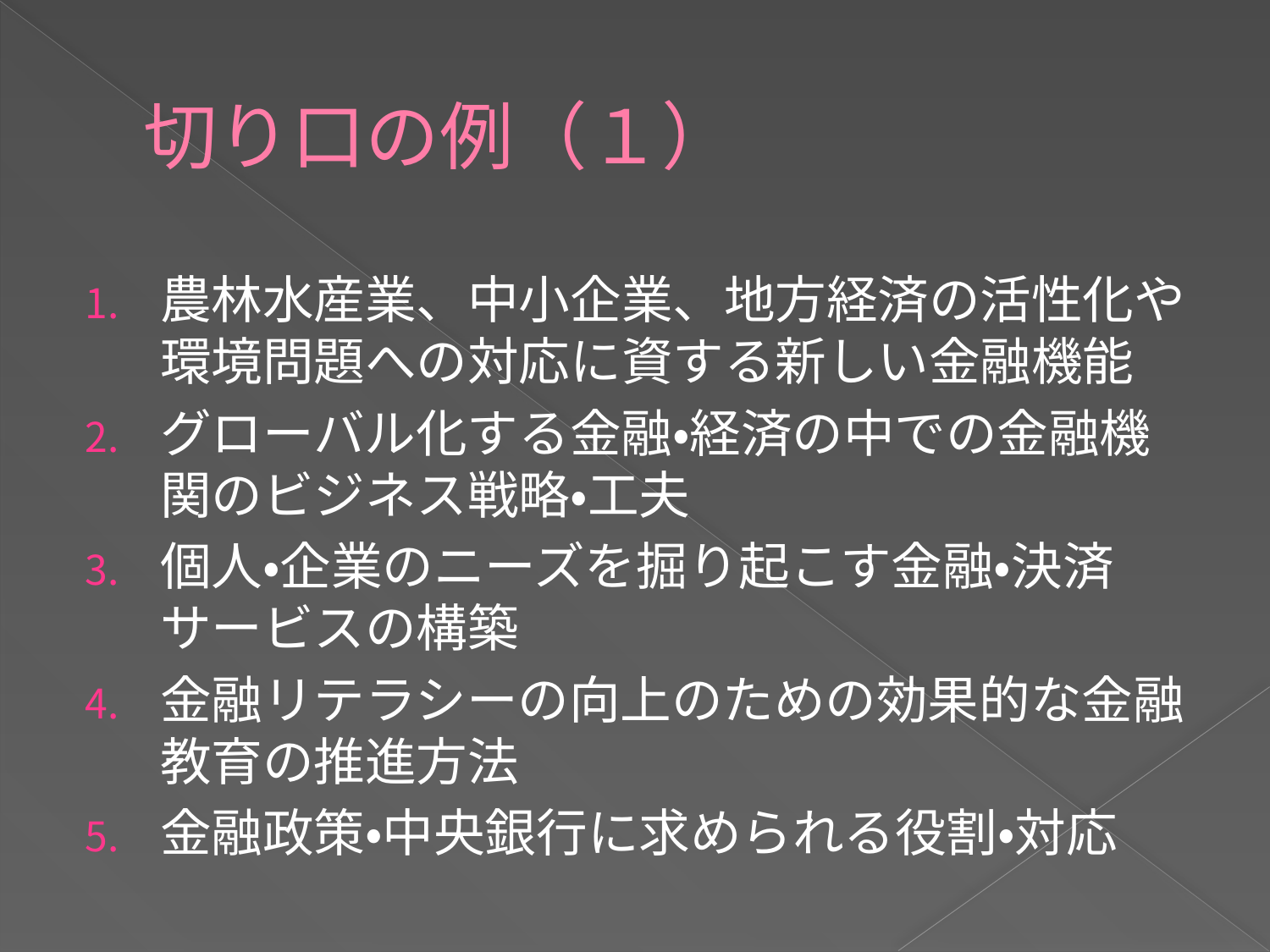

# 切り口の例（１）
農林水産業、中小企業、地方経済の活性化や環境問題への対応に資する新しい金融機能
グローバル化する金融・経済の中での金融機関のビジネス戦略・工夫
個人・企業のニーズを掘り起こす金融・決済サービスの構築
金融リテラシーの向上のための効果的な金融教育の推進方法
金融政策・中央銀行に求められる役割・対応